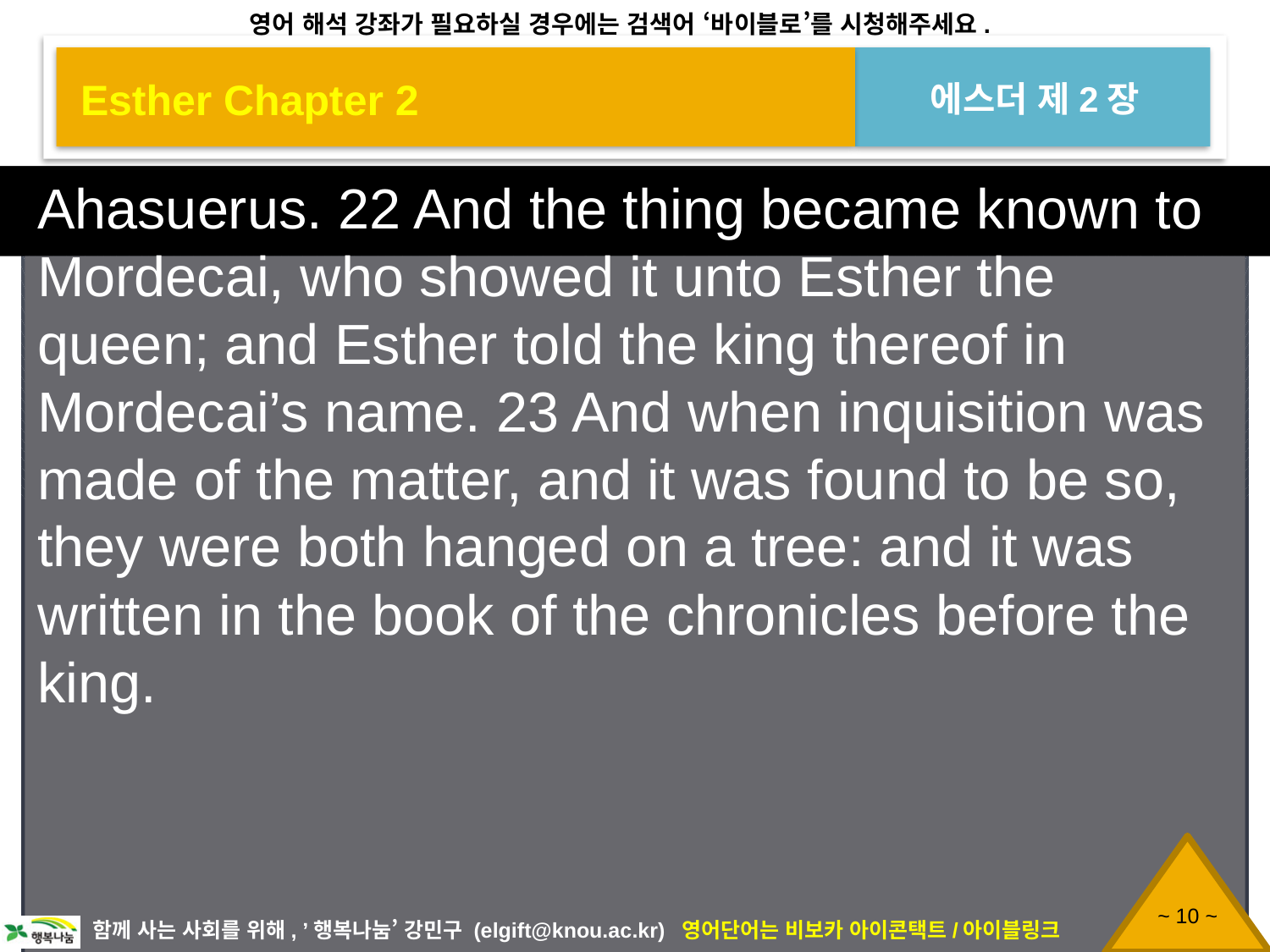

Esther Chapter 2
에스더 제2장
Ahasuerus. 22 And the thing became known to Mordecai, who showed it unto Esther the queen; and Esther told the king thereof in Mordecai’s name. 23 And when inquisition was made of the matter, and it was found to be so, they were both hanged on a tree: and it was written in the book of the chronicles before the king.